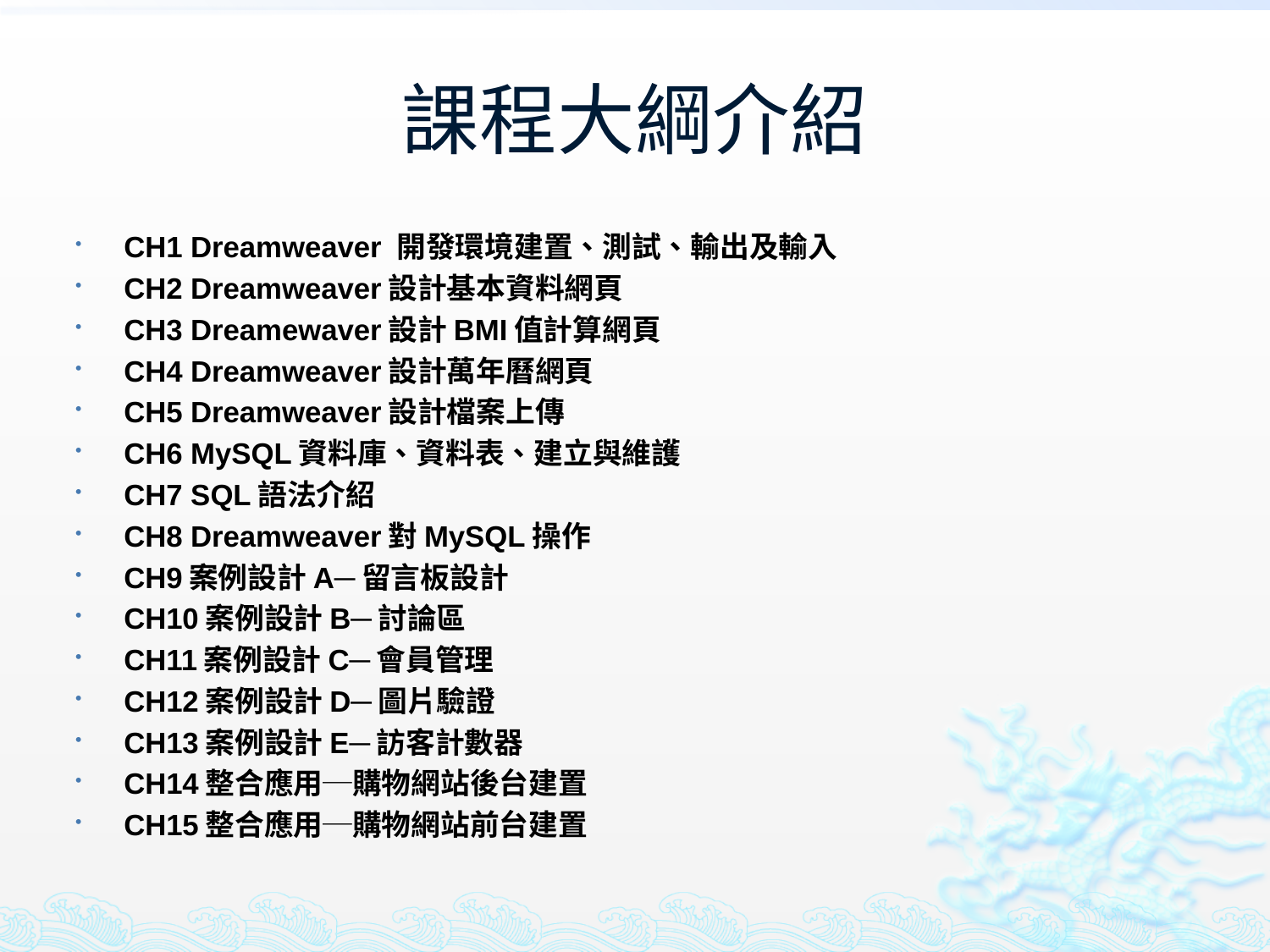

# 課程大綱介紹
CH1 Dreamweaver 開發環境建置、測試、輸出及輸入
CH2 Dreamweaver設計基本資料網頁
CH3 Dreamewaver設計BMI值計算網頁
CH4 Dreamweaver設計萬年曆網頁
CH5 Dreamweaver設計檔案上傳
CH6 MySQL資料庫、資料表、建立與維護
CH7 SQL語法介紹
CH8 Dreamweaver對MySQL操作
CH9案例設計A─留言板設計
CH10案例設計B─討論區
CH11案例設計C─會員管理
CH12案例設計D─圖片驗證
CH13案例設計E─訪客計數器
CH14整合應用─購物網站後台建置
CH15整合應用─購物網站前台建置